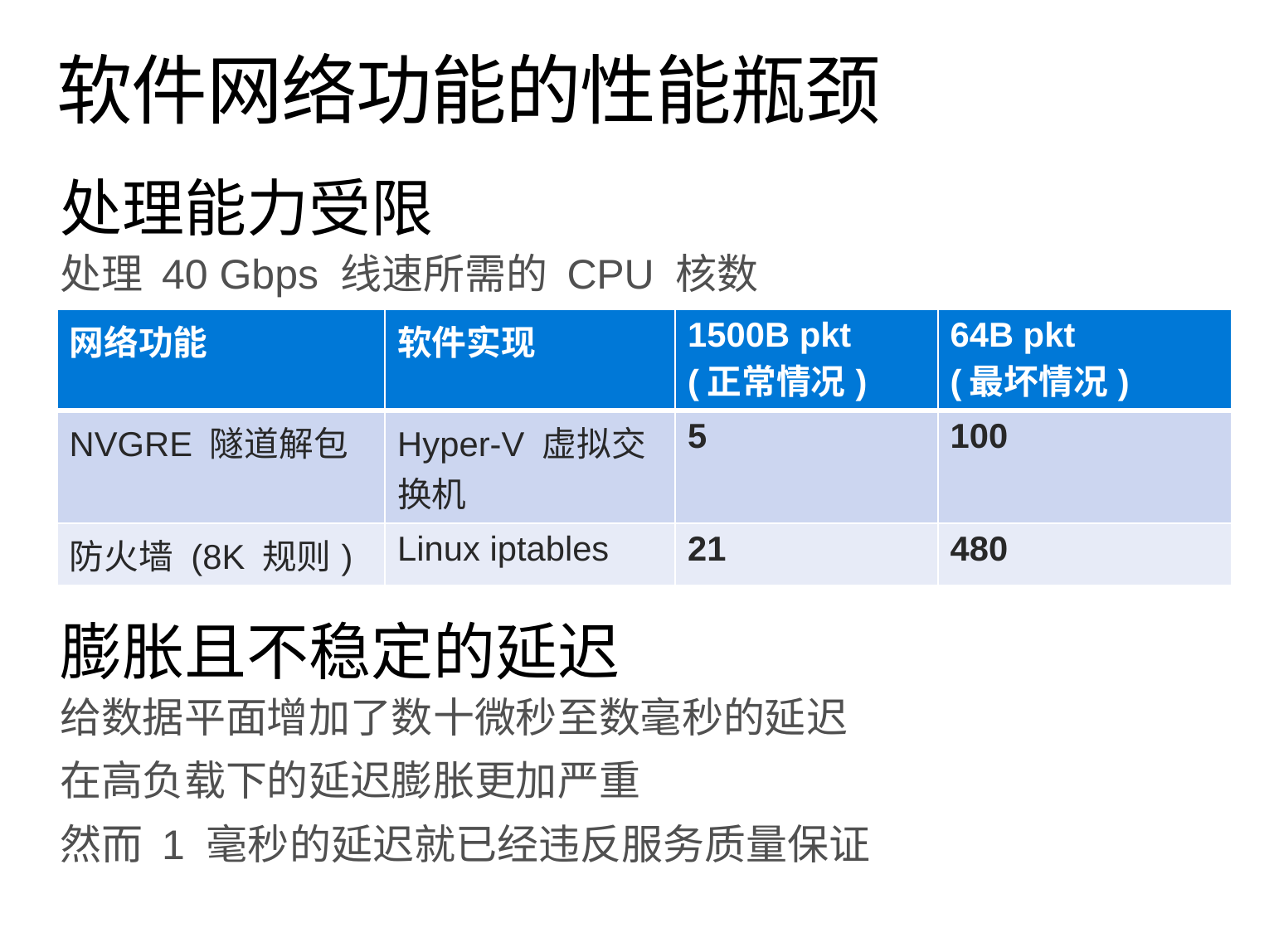

# 软件网络功能的性能瓶颈
处理能力受限
处理 40 Gbps 线速所需的 CPU 核数

膨胀且不稳定的延迟
给数据平面增加了数十微秒至数毫秒的延迟
在高负载下的延迟膨胀更加严重
然而 1 毫秒的延迟就已经违反服务质量保证
| 网络功能 | 软件实现 | 1500B pkt (正常情况) | 64B pkt (最坏情况) |
| --- | --- | --- | --- |
| NVGRE 隧道解包 | Hyper-V 虚拟交换机 | 5 | 100 |
| 防火墙 (8K 规则) | Linux iptables | 21 | 480 |